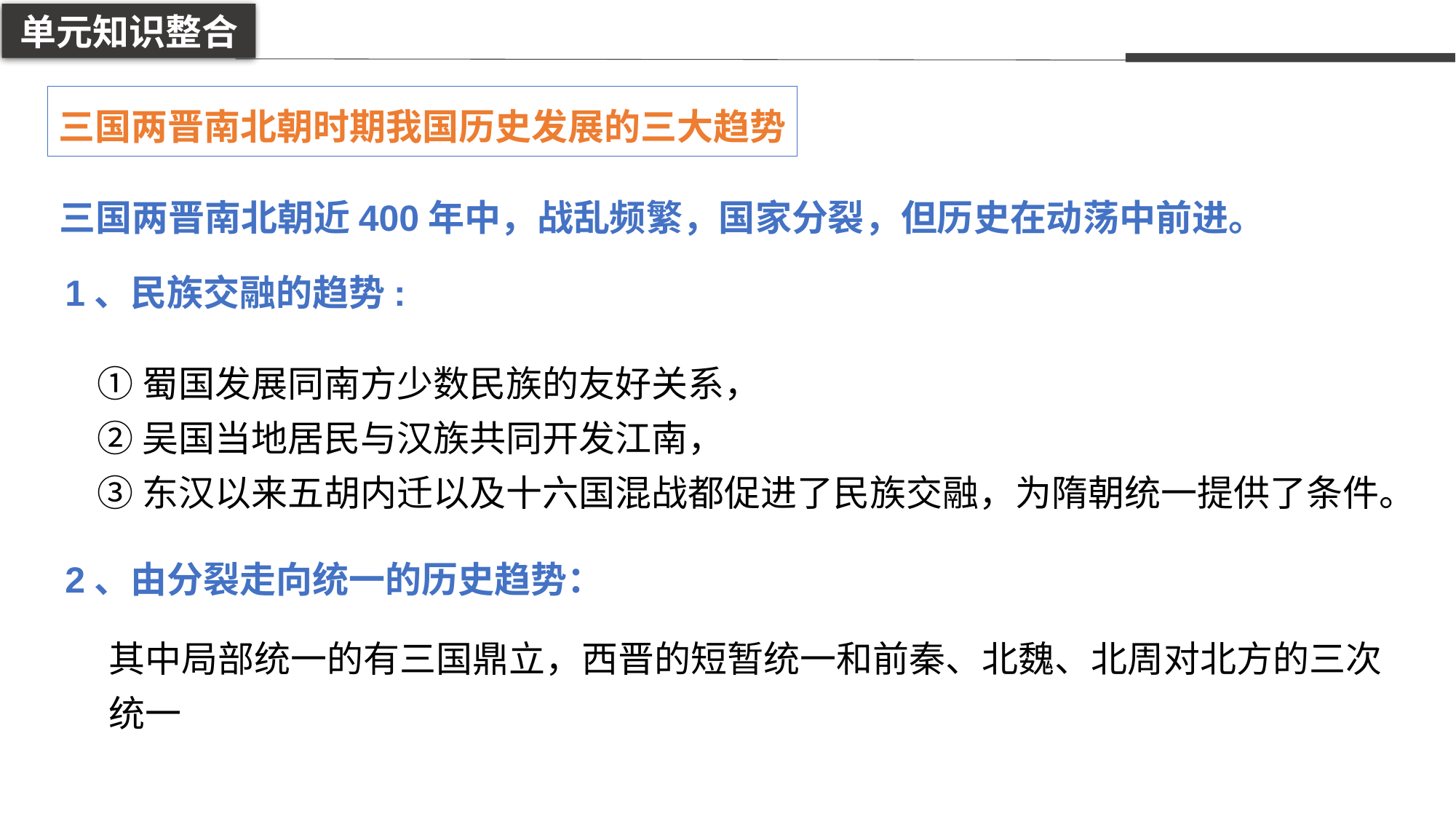

单元知识整合

三国两晋南北朝时期我国历史发展的三大趋势
 三国两晋南北朝近400年中，战乱频繁，国家分裂，但历史在动荡中前进。
1、民族交融的趋势:
 ①蜀国发展同南方少数民族的友好关系，
 ②吴国当地居民与汉族共同开发江南，
 ③东汉以来五胡内迁以及十六国混战都促进了民族交融，为隋朝统一提供了条件。
2、由分裂走向统一的历史趋势：
其中局部统一的有三国鼎立，西晋的短暂统一和前秦、北魏、北周对北方的三次统一